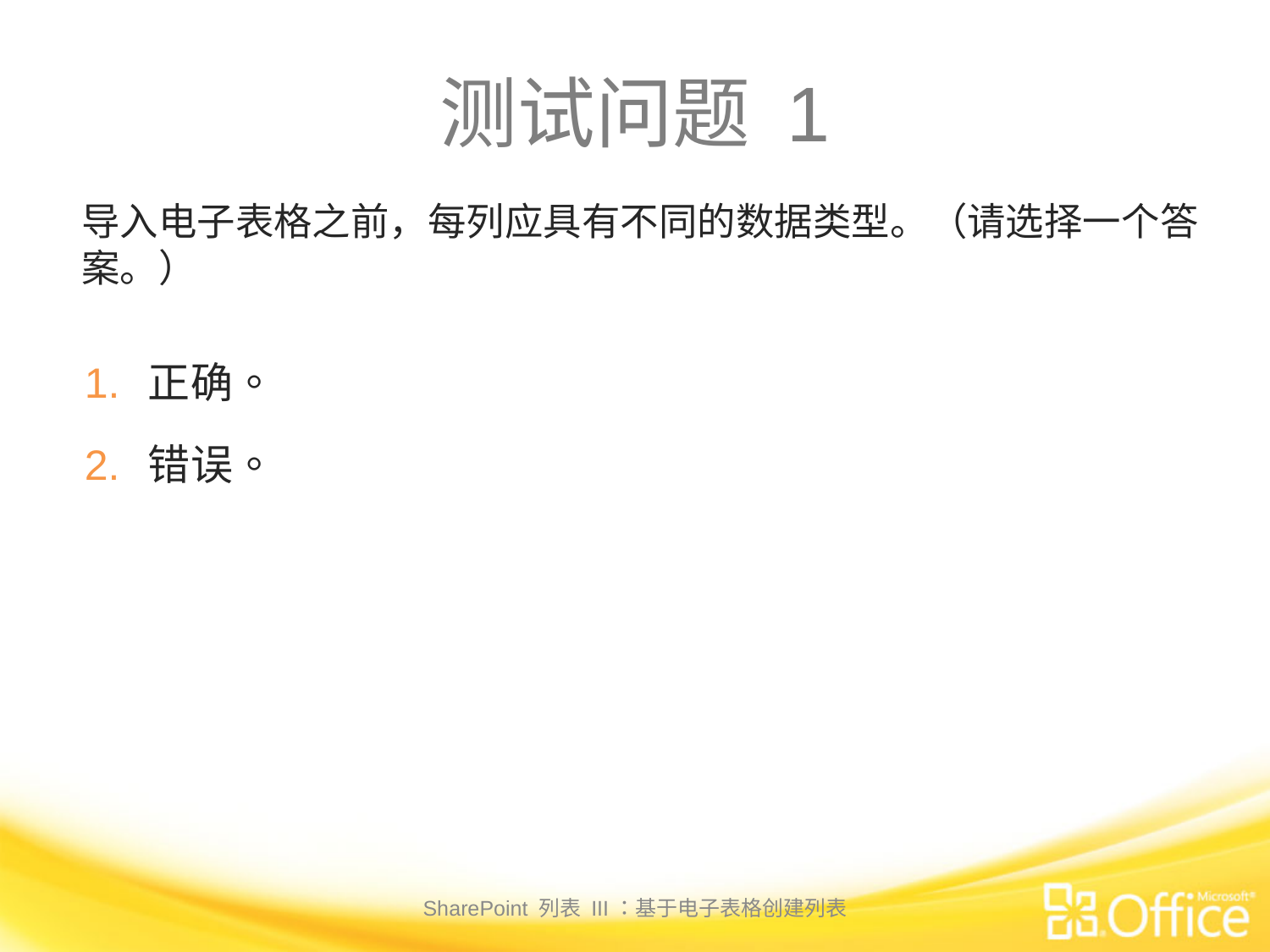

# 测试问题 1
导入电子表格之前，每列应具有不同的数据类型。（请选择一个答案。）
正确。
错误。

SharePoint 列表 III：基于电子表格创建列表